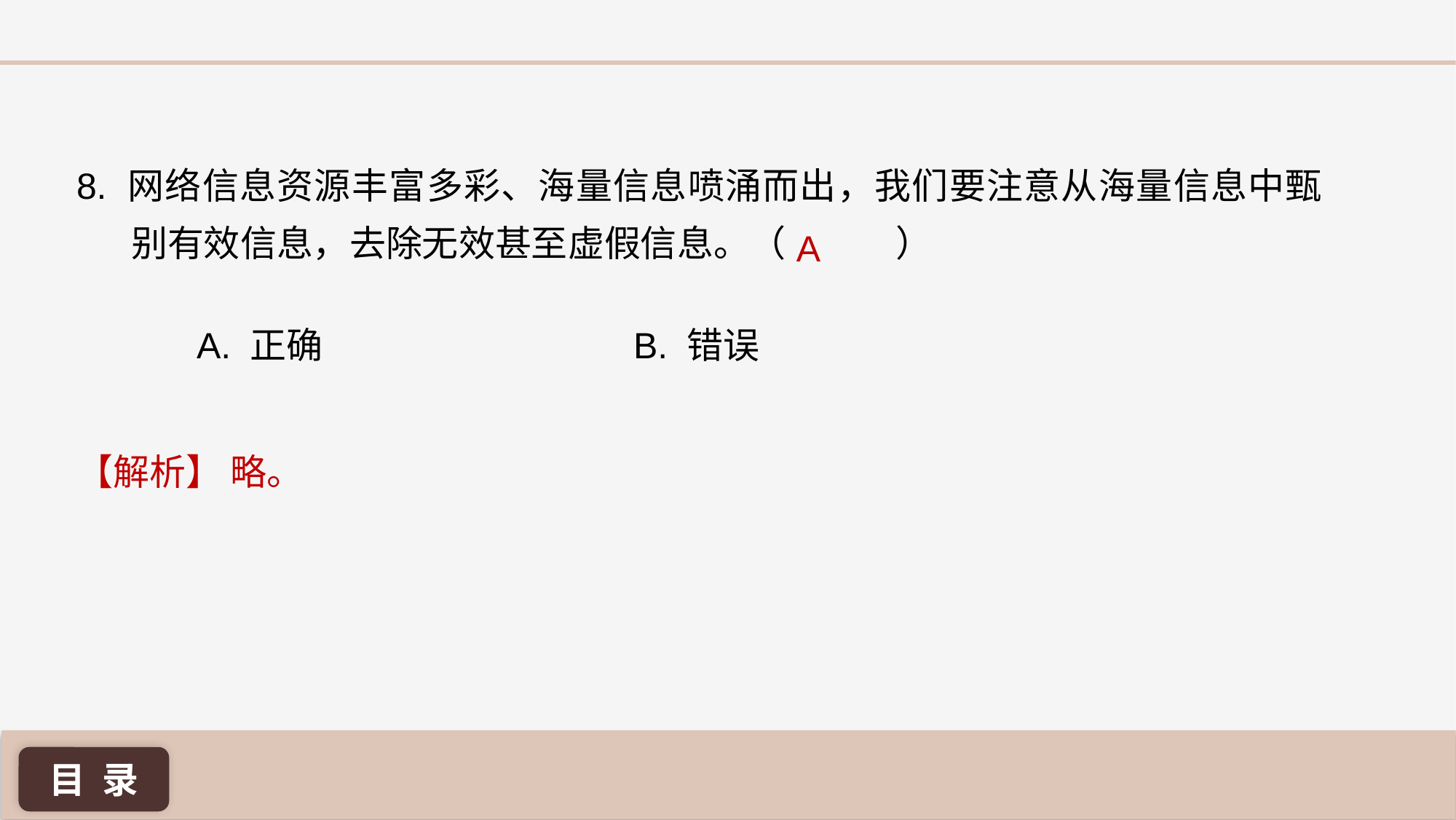

8. 网络信息资源丰富多彩、海量信息喷涌而出，我们要注意从海量信息中甄别有效信息，去除无效甚至虚假信息。（ 	）
A
A. 正确 			B. 错误
【解析】 略。